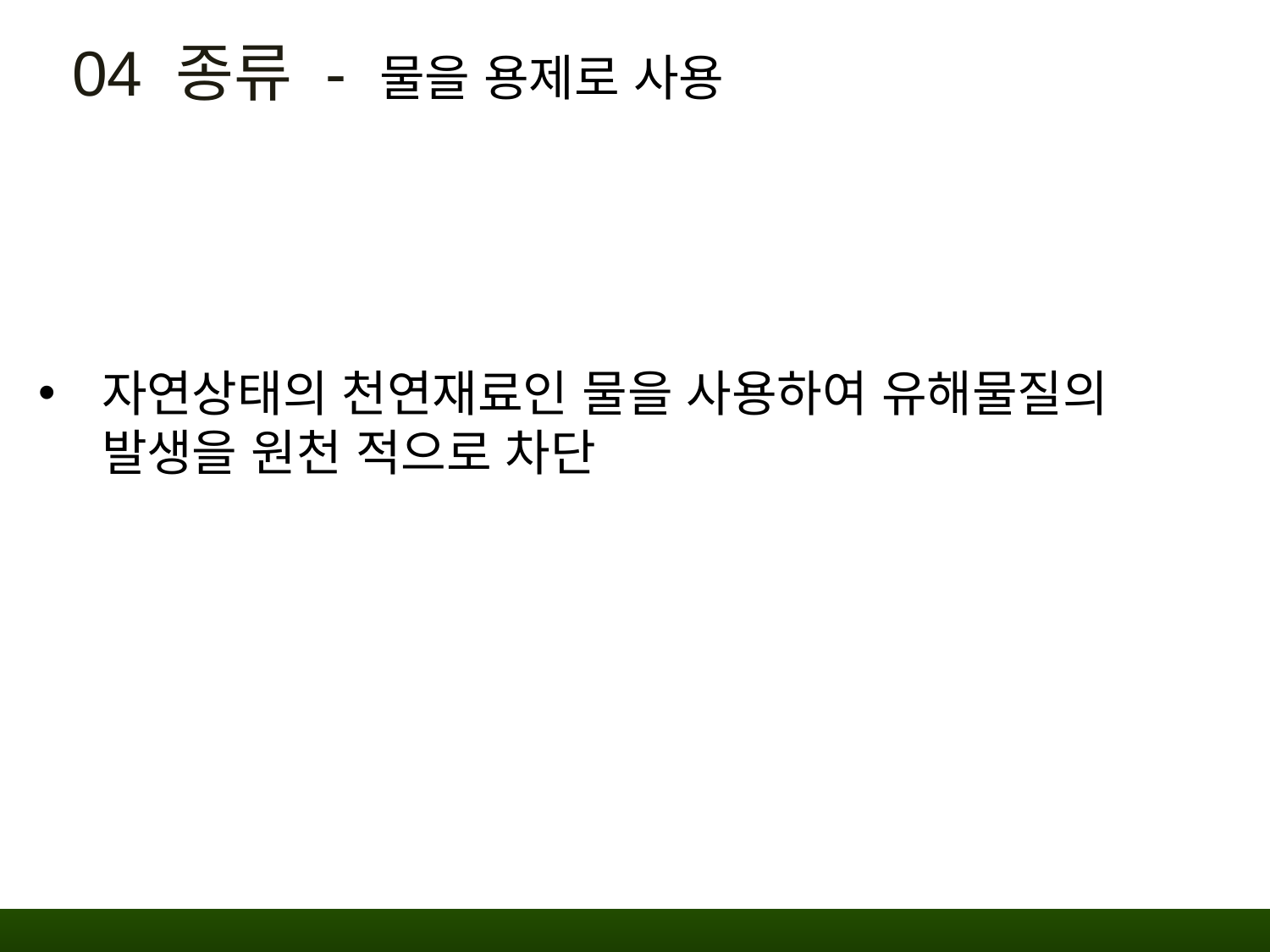

04 종류 - 물을 용제로 사용
자연상태의 천연재료인 물을 사용하여 유해물질의 발생을 원천 적으로 차단